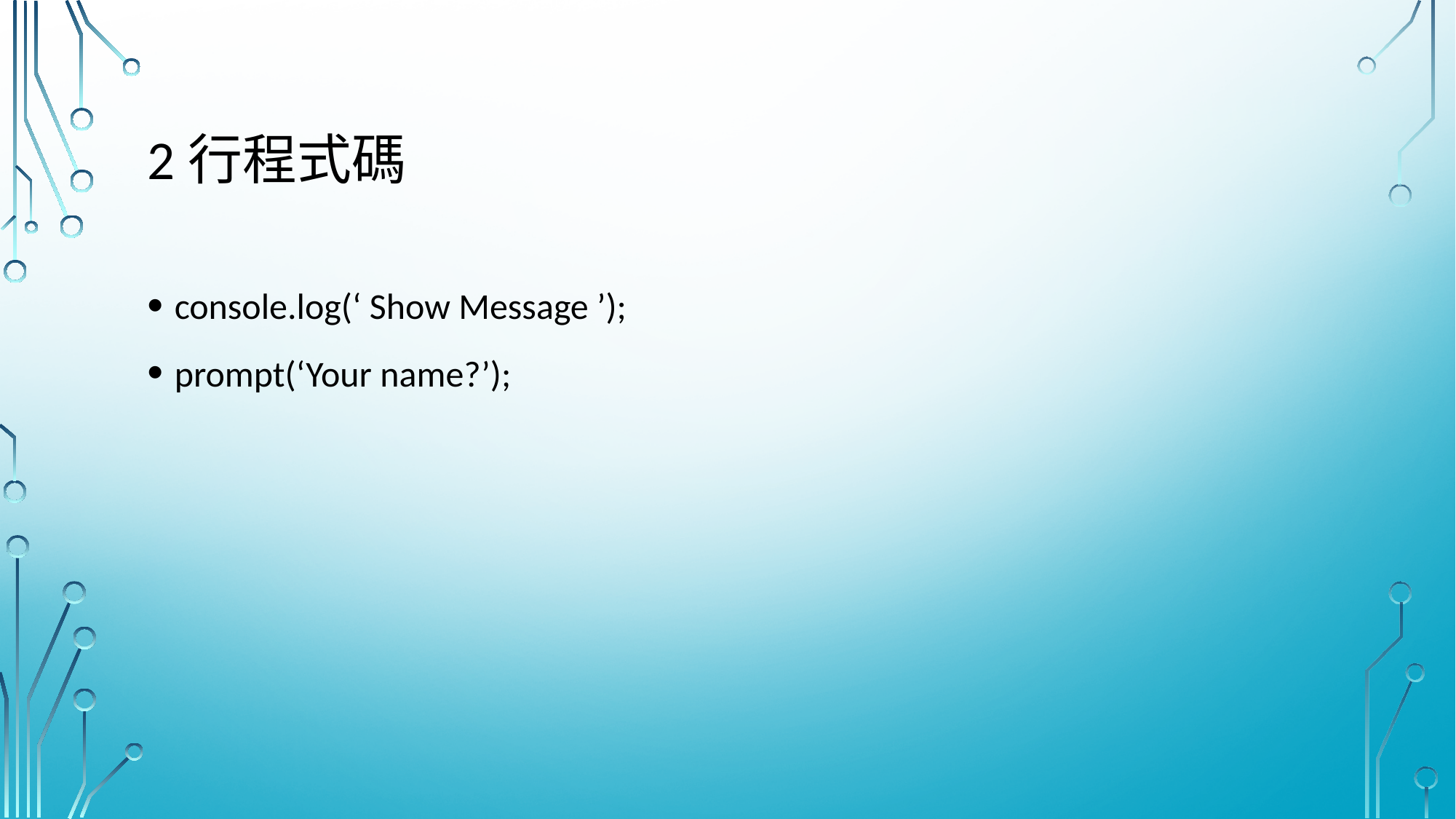

# 2行程式碼
console.log(‘ Show Message ’);
prompt(‘Your name?’);